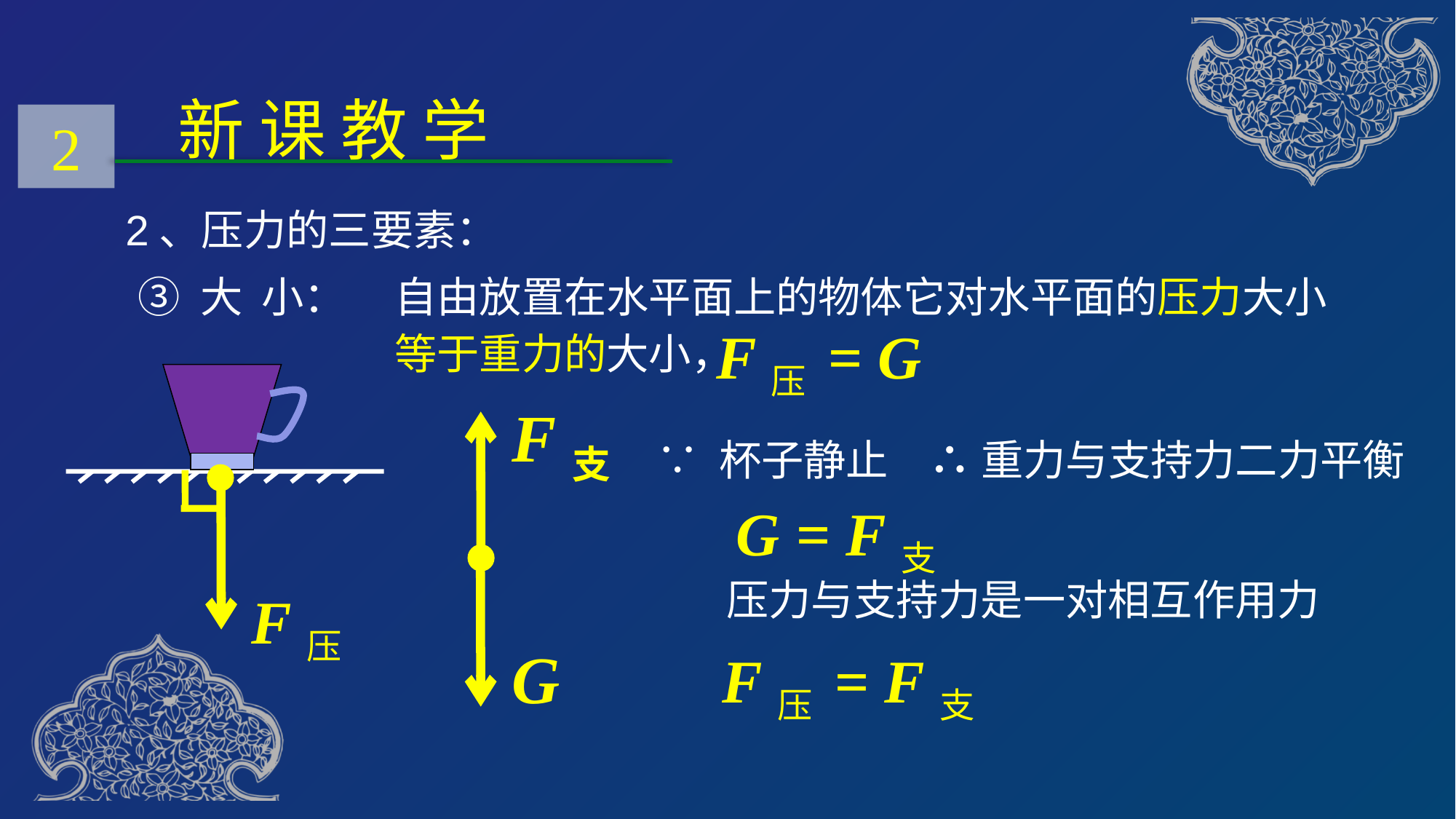

新 课 教 学

2
2、压力的三要素：
③ 大  小：
自由放置在水平面上的物体它对水平面的压力大小等于重力的大小，
F压 = G

F支
∴重力与支持力二力平衡
∵ 杯子静止

F压

G = F支

压力与支持力是一对相互作用力
G
F压 = F支